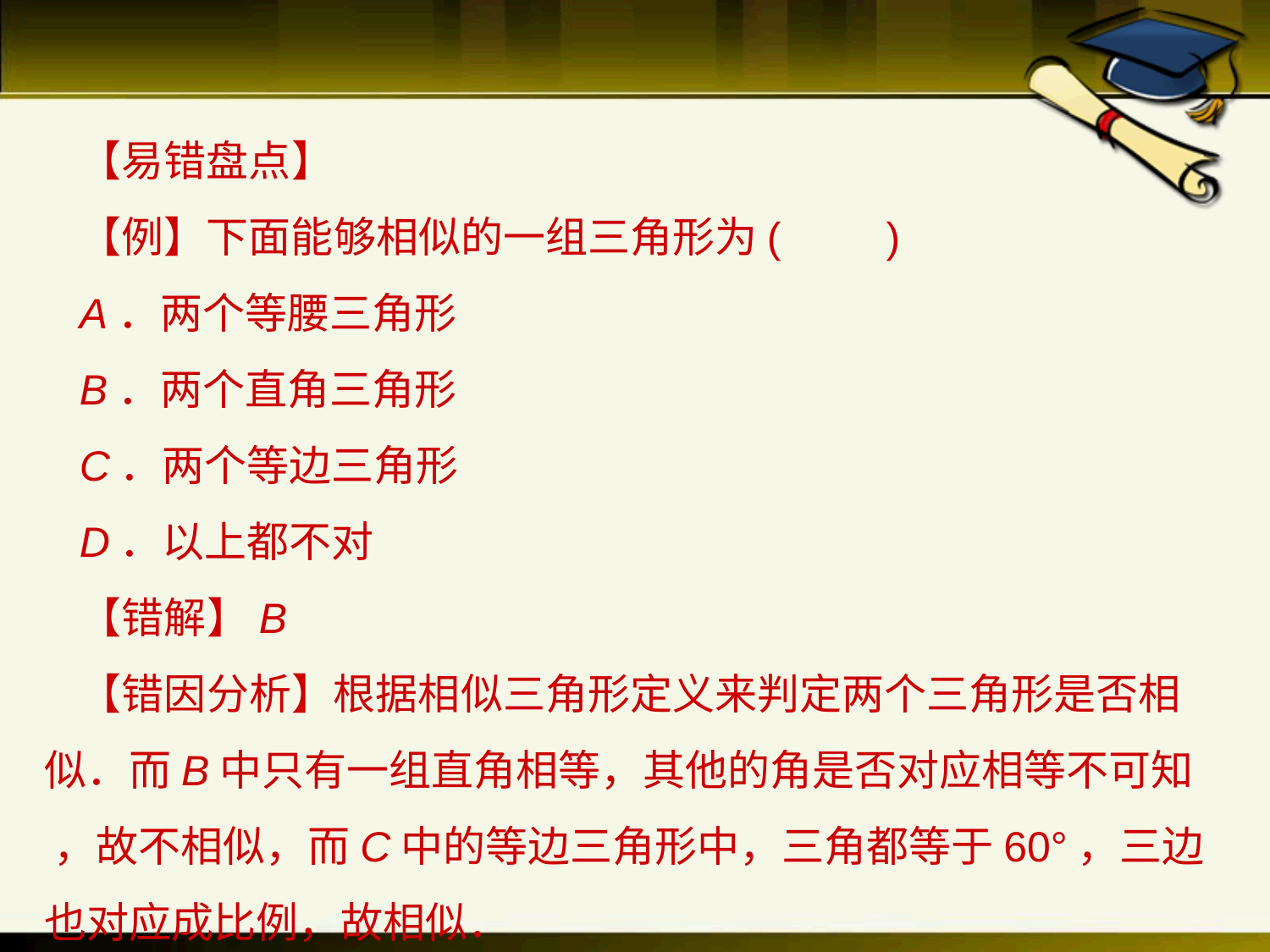

【易错盘点】
【例】下面能够相似的一组三角形为(　　)
A．两个等腰三角形
B．两个直角三角形
C．两个等边三角形
D．以上都不对
【错解】B
【错因分析】根据相似三角形定义来判定两个三角形是否相似．而B中只有一组直角相等，其他的角是否对应相等不可知 ，故不相似，而C中的等边三角形中，三角都等于60°，三边也对应成比例，故相似．